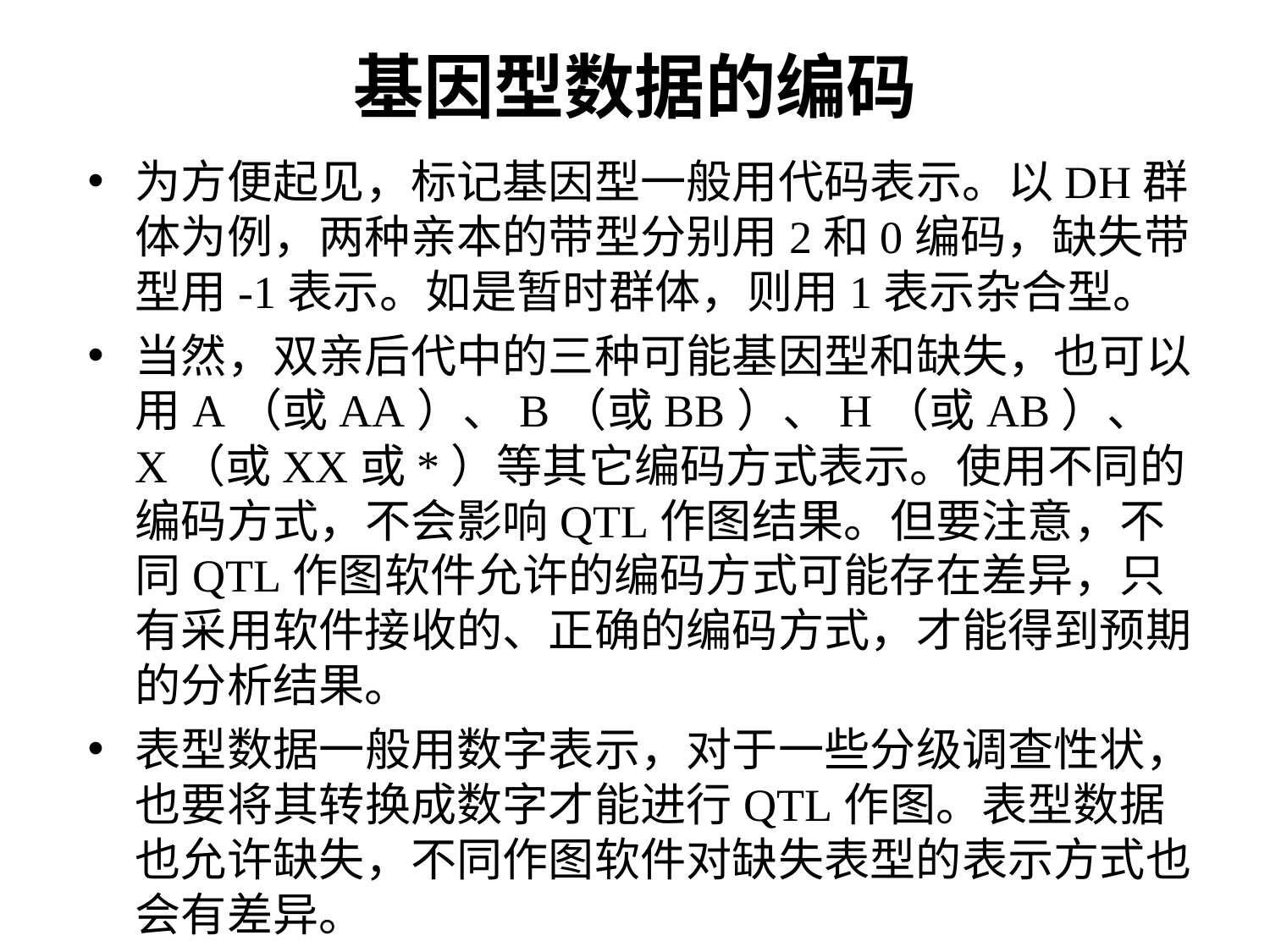

# 基因型数据的编码
为方便起见，标记基因型一般用代码表示。以DH群体为例，两种亲本的带型分别用2和0编码，缺失带型用-1表示。如是暂时群体，则用1表示杂合型。
当然，双亲后代中的三种可能基因型和缺失，也可以用A（或AA）、B（或BB）、H（或AB）、X（或XX或*）等其它编码方式表示。使用不同的编码方式，不会影响QTL作图结果。但要注意，不同QTL作图软件允许的编码方式可能存在差异，只有采用软件接收的、正确的编码方式，才能得到预期的分析结果。
表型数据一般用数字表示，对于一些分级调查性状，也要将其转换成数字才能进行QTL作图。表型数据也允许缺失，不同作图软件对缺失表型的表示方式也会有差异。